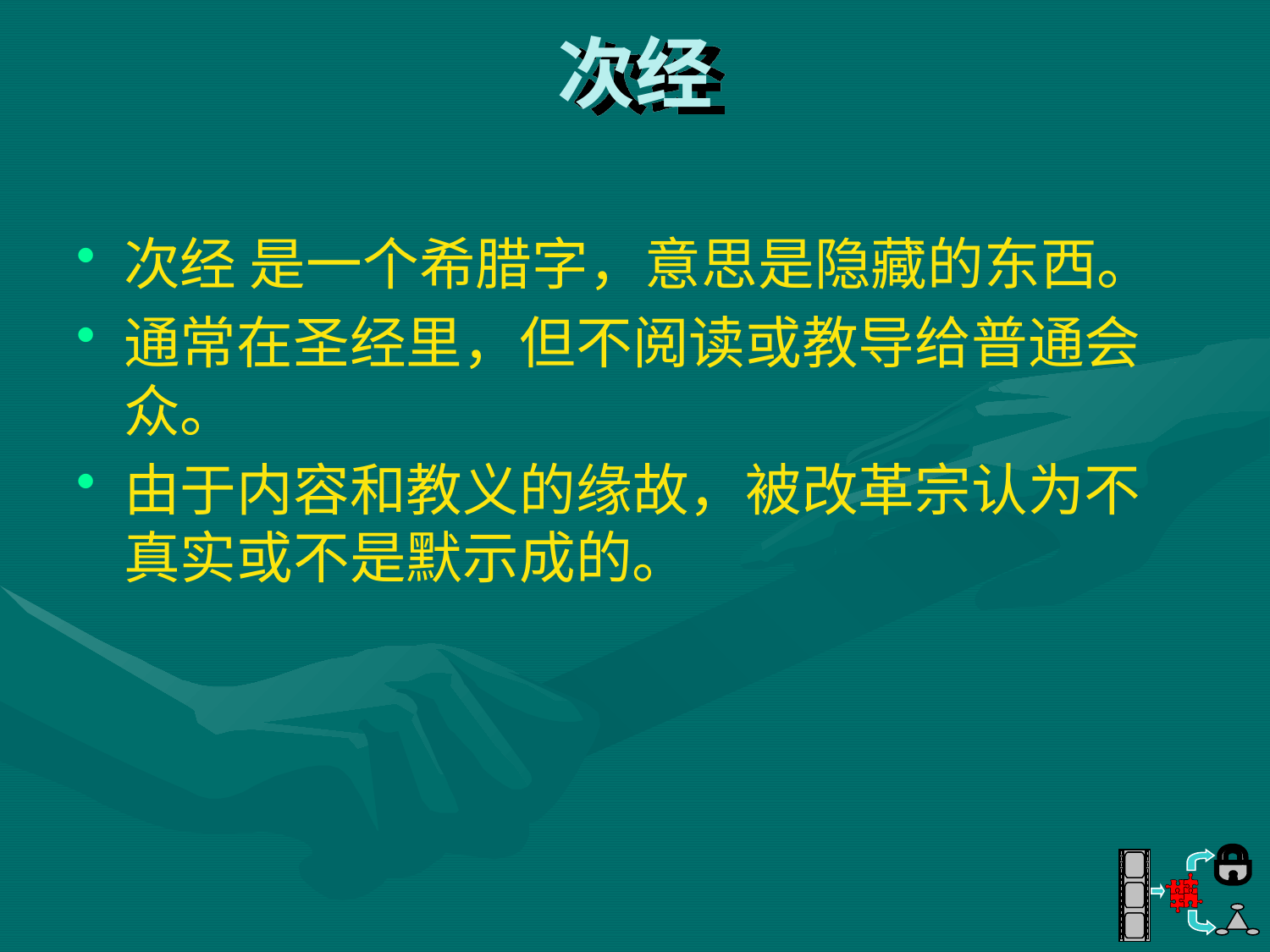

# 次经
次经 是一个希腊字，意思是隐藏的东西。
通常在圣经里，但不阅读或教导给普通会众。
由于内容和教义的缘故，被改革宗认为不真实或不是默示成的。